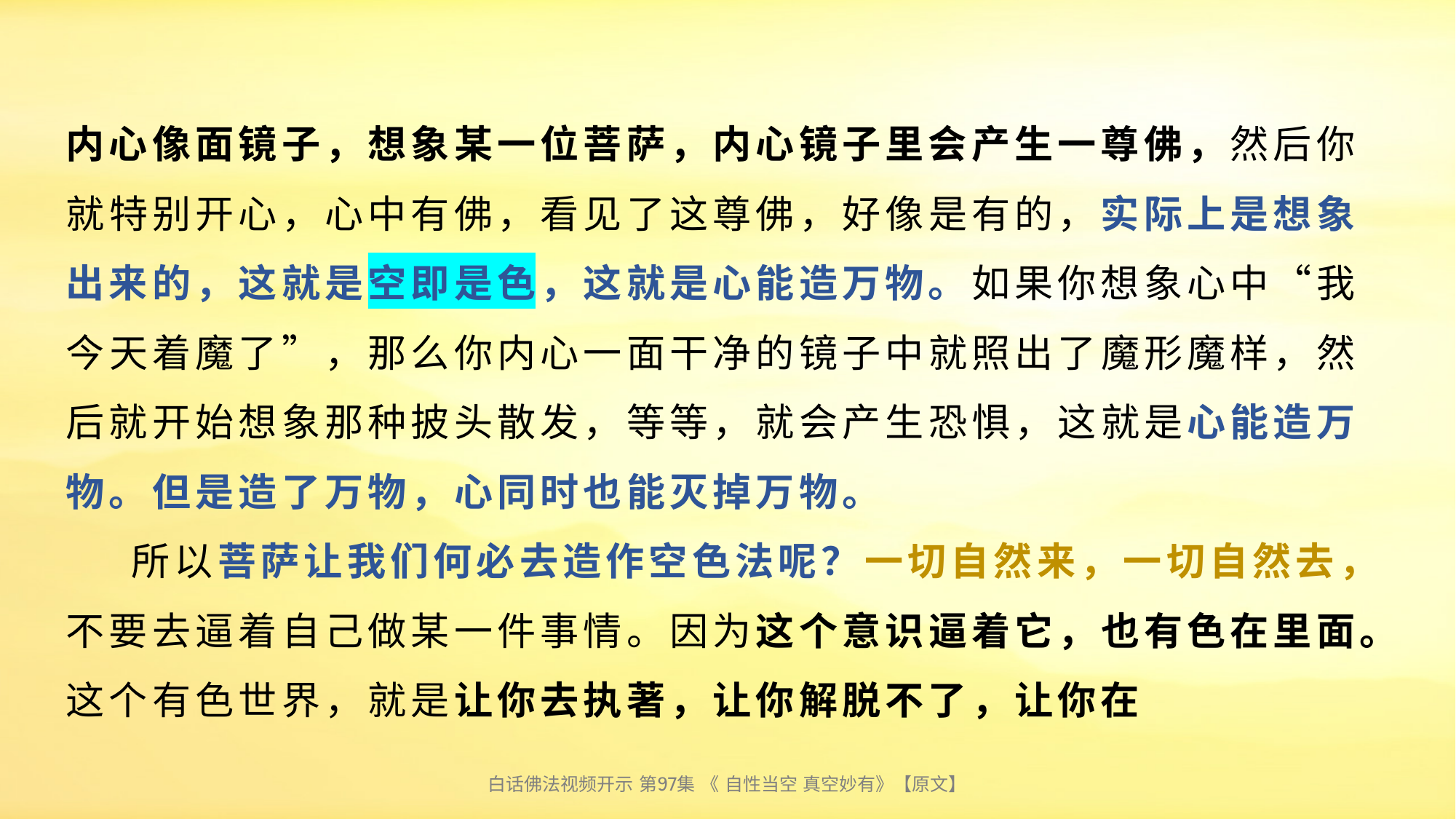

# 内心像面镜子，想象某一位菩萨，内心镜子里会产生一尊佛，然后你就特别开心，心中有佛，看见了这尊佛，好像是有的，实际上是想象出来的，这就是空即是色，这就是心能造万物。如果你想象心中“我今天着魔了”，那么你内心一面干净的镜子中就照出了魔形魔样，然后就开始想象那种披头散发，等等，就会产生恐惧，这就是心能造万物。但是造了万物，心同时也能灭掉万物。 所以菩萨让我们何必去造作空色法呢？一切自然来，一切自然去，不要去逼着自己做某一件事情。因为这个意识逼着它，也有色在里面。这个有色世界，就是让你去执著，让你解脱不了，让你在
白话佛法视频开示 第97集 《 自性当空 真空妙有》【原文】